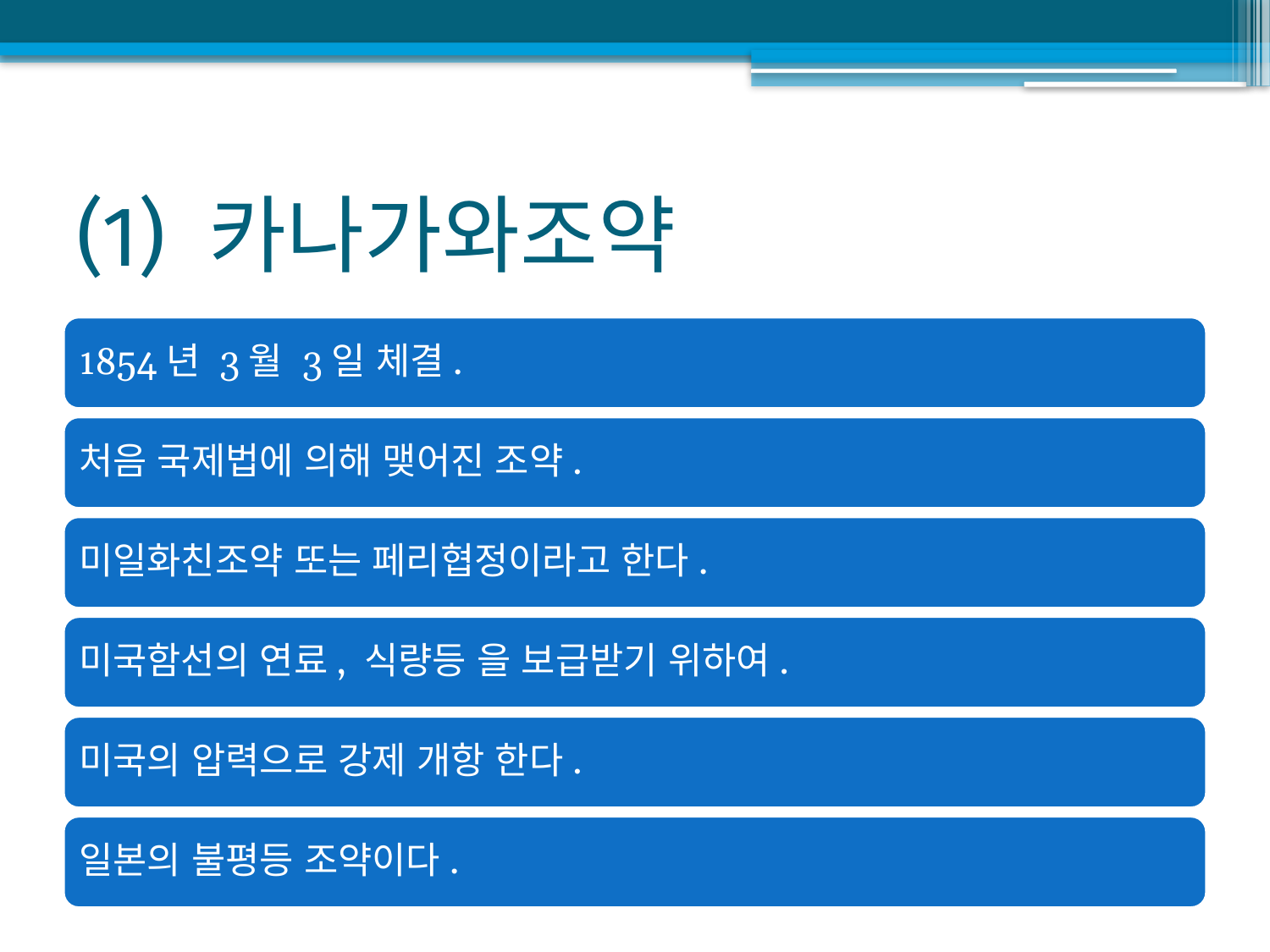

# (1) 카나가와조약
1854년 3월 3일 체결.
처음 국제법에 의해 맺어진 조약.
미일화친조약 또는 페리협정이라고 한다.
미국함선의 연료, 식량등 을 보급받기 위하여.
미국의 압력으로 강제 개항 한다.
일본의 불평등 조약이다.